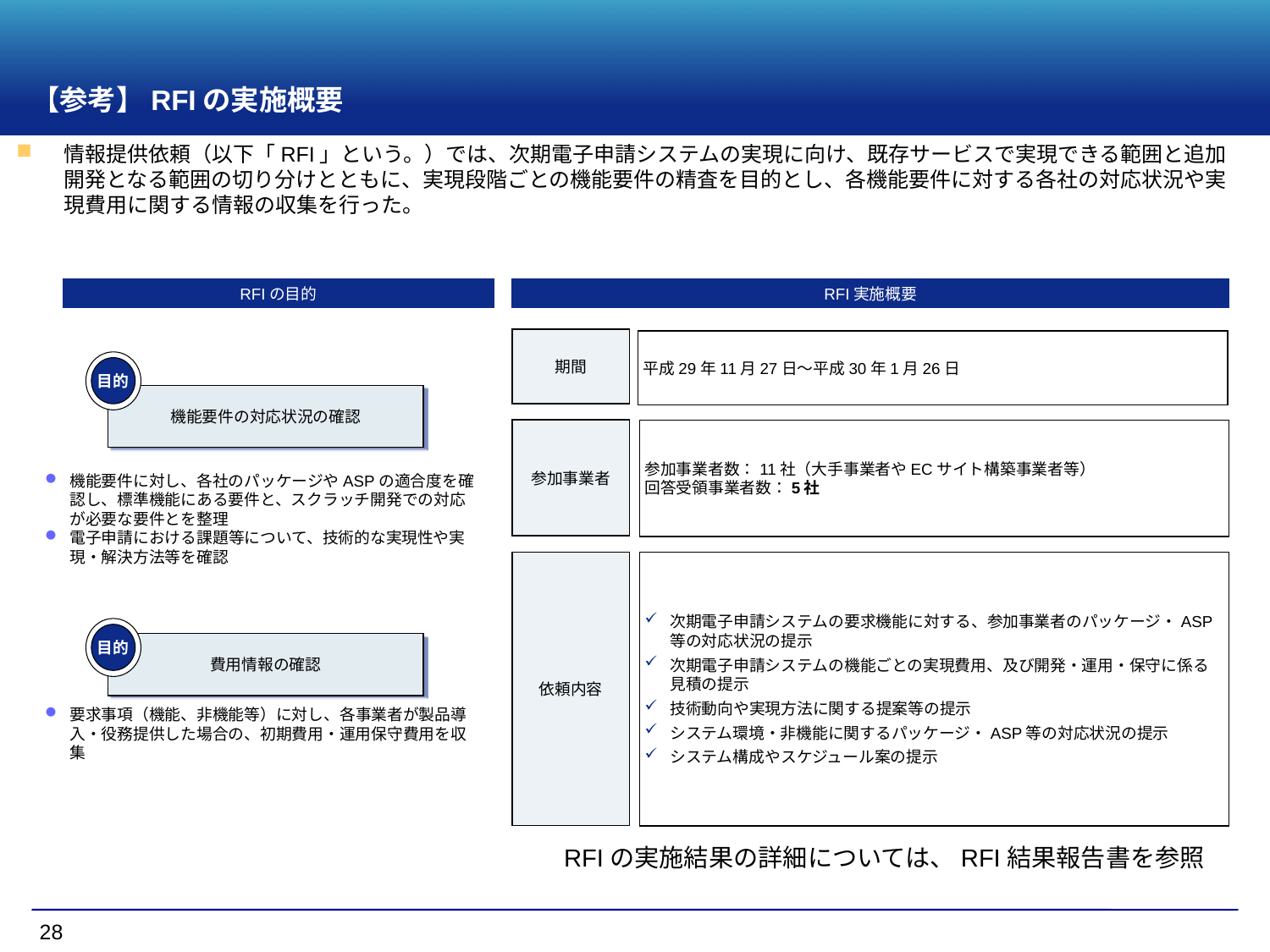

【参考】RFIの実施概要
情報提供依頼（以下「RFI」という。）では、次期電子申請システムの実現に向け、既存サービスで実現できる範囲と追加開発となる範囲の切り分けとともに、実現段階ごとの機能要件の精査を目的とし、各機能要件に対する各社の対応状況や実現費用に関する情報の収集を行った。
RFIの目的
RFI実施概要
期間
平成29年11月27日～平成30年1月26日

目的
機能要件の対応状況の確認
参加事業者
参加事業者数：11社（大手事業者やECサイト構築事業者等）
回答受領事業者数：5社
機能要件に対し、各社のパッケージやASPの適合度を確認し、標準機能にある要件と、スクラッチ開発での対応が必要な要件とを整理
電子申請における課題等について、技術的な実現性や実現・解決方法等を確認

依頼内容
次期電子申請システムの要求機能に対する、参加事業者のパッケージ・ASP等の対応状況の提示
次期電子申請システムの機能ごとの実現費用、及び開発・運用・保守に係る見積の提示
技術動向や実現方法に関する提案等の提示
システム環境・非機能に関するパッケージ・ASP等の対応状況の提示
システム構成やスケジュール案の提示

目的
費用情報の確認
要求事項（機能、非機能等）に対し、各事業者が製品導入・役務提供した場合の、初期費用・運用保守費用を収集
RFIの実施結果の詳細については、RFI結果報告書を参照